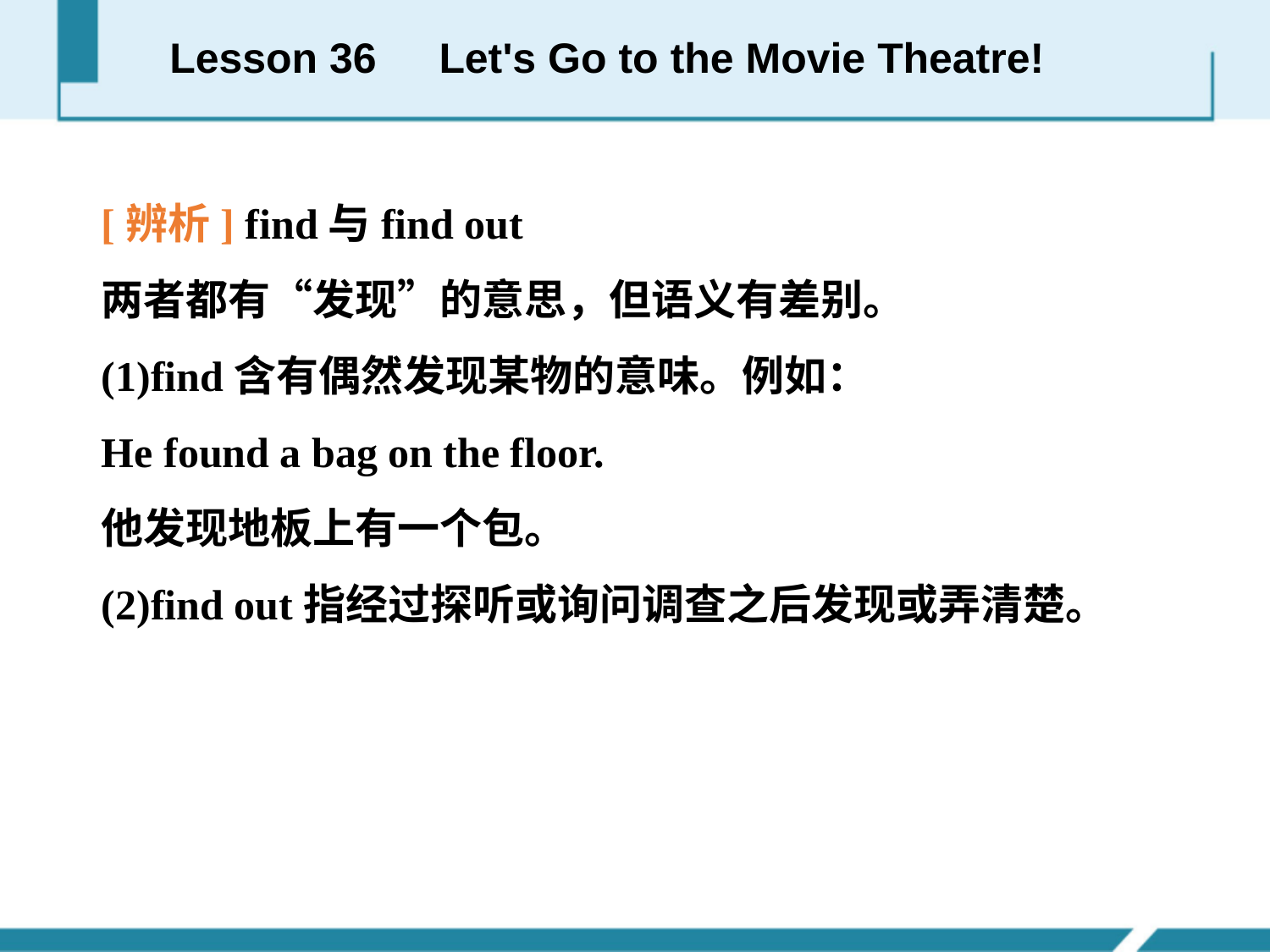

Lesson 36　Let's Go to the Movie Theatre!
[辨析] find与find out
两者都有“发现”的意思，但语义有差别。
(1)find含有偶然发现某物的意味。例如：
He found a bag on the floor.
他发现地板上有一个包。
(2)find out指经过探听或询问调查之后发现或弄清楚。